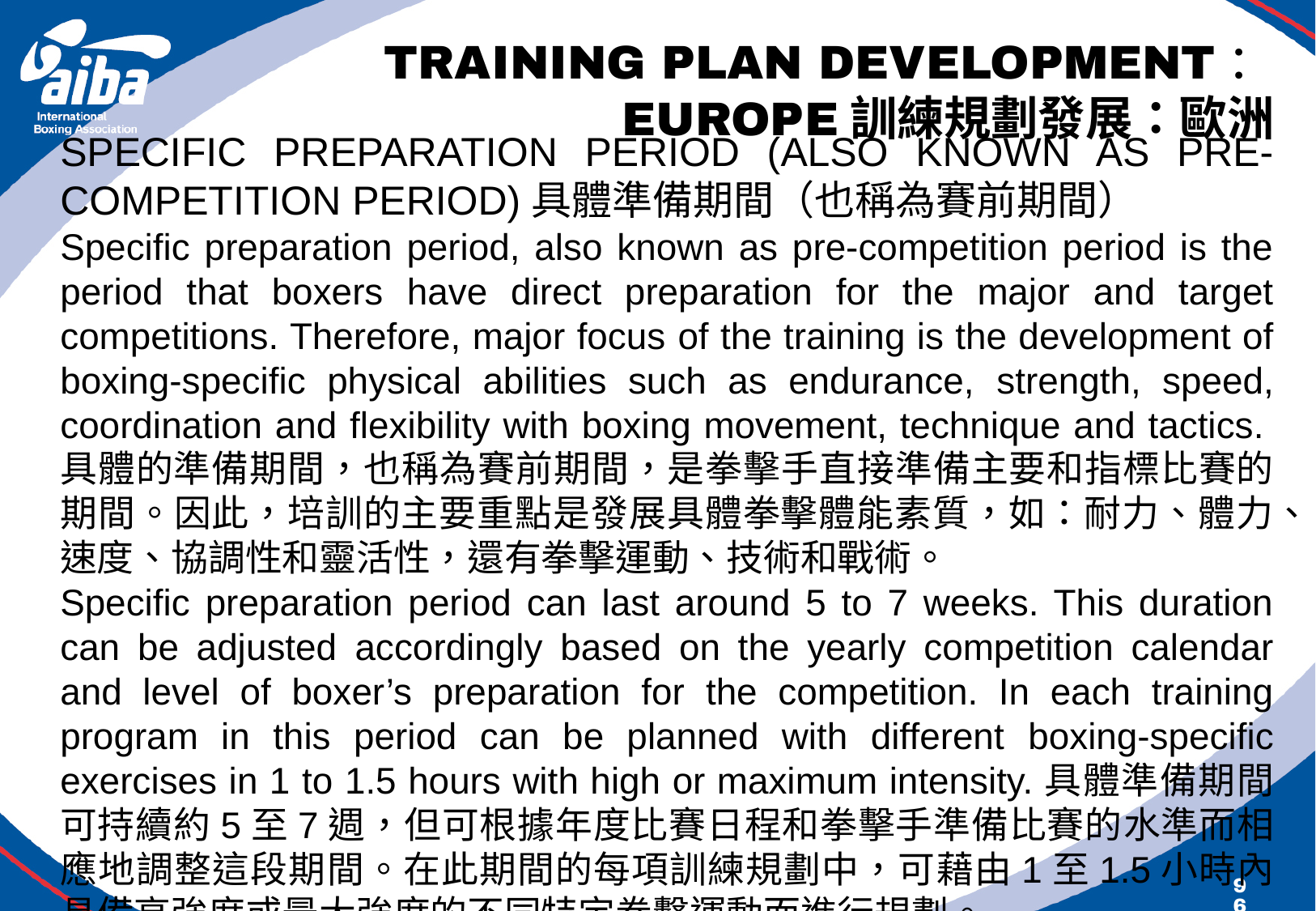

# TRAINING PLAN DEVELOPMENT： EUROPE訓練規劃發展：歐洲
SPECIFIC PREPARATION PERIOD (ALSO KNOWN AS PRE-COMPETITION PERIOD)具體準備期間（也稱為賽前期間）
Specific preparation period, also known as pre-competition period is the period that boxers have direct preparation for the major and target competitions. Therefore, major focus of the training is the development of boxing-specific physical abilities such as endurance, strength, speed, coordination and flexibility with boxing movement, technique and tactics.具體的準備期間，也稱為賽前期間，是拳擊手直接準備主要和指標比賽的期間。因此，培訓的主要重點是發展具體拳擊體能素質，如：耐力、體力、速度、協調性和靈活性，還有拳擊運動、技術和戰術。
Specific preparation period can last around 5 to 7 weeks. This duration can be adjusted accordingly based on the yearly competition calendar and level of boxer’s preparation for the competition. In each training program in this period can be planned with different boxing-specific exercises in 1 to 1.5 hours with high or maximum intensity.具體準備期間可持續約5至7週，但可根據年度比賽日程和拳擊手準備比賽的水準而相應地調整這段期間。在此期間的每項訓練規劃中，可藉由1至1.5小時內具備高強度或最大強度的不同特定拳擊運動而進行規劃。

96